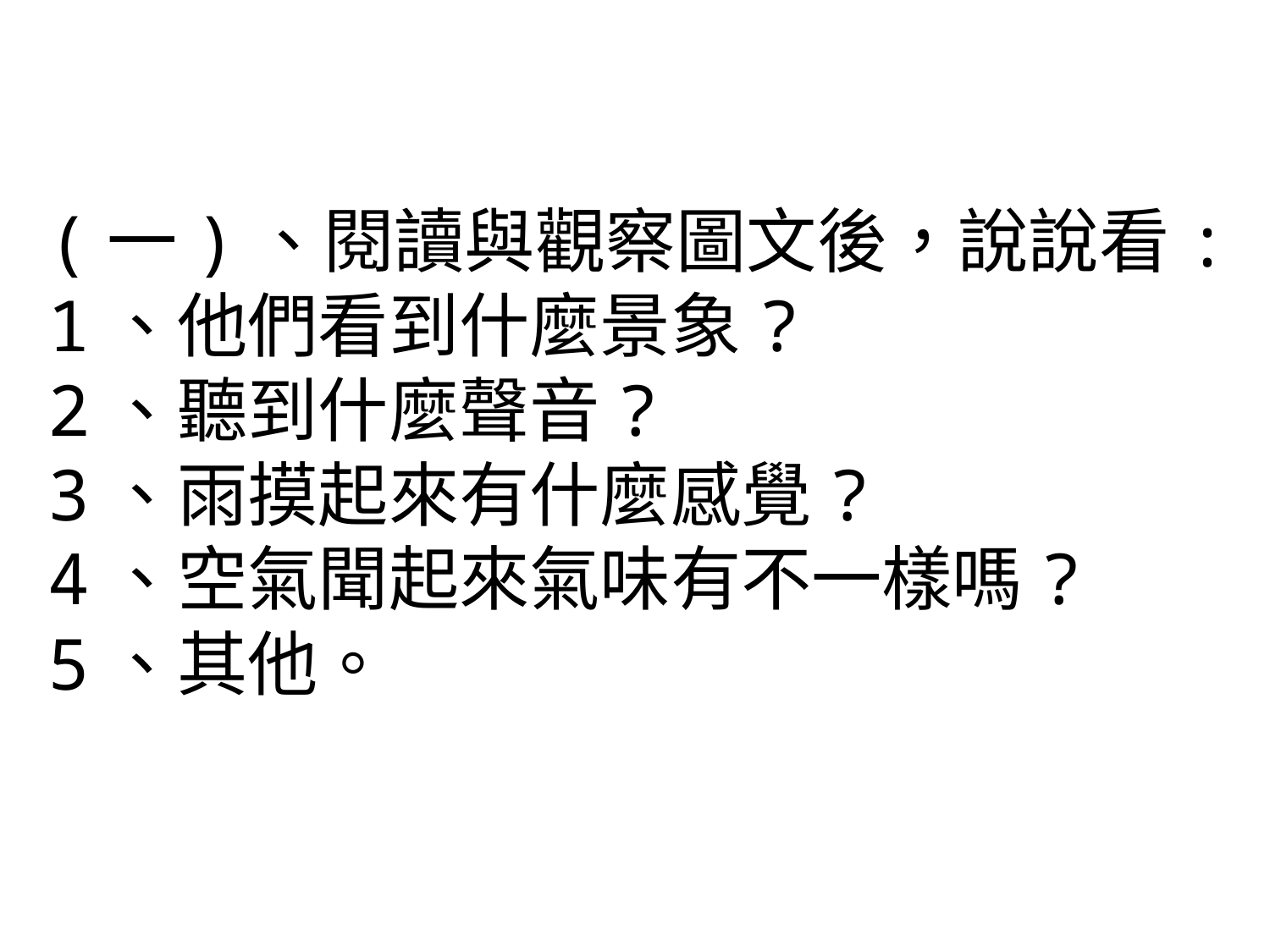

# (一)、閱讀與觀察圖文後，說說看: 1、他們看到什麼景象? 2、聽到什麼聲音? 3、雨摸起來有什麼感覺? 4、空氣聞起來氣味有不一樣嗎? 5、其他。